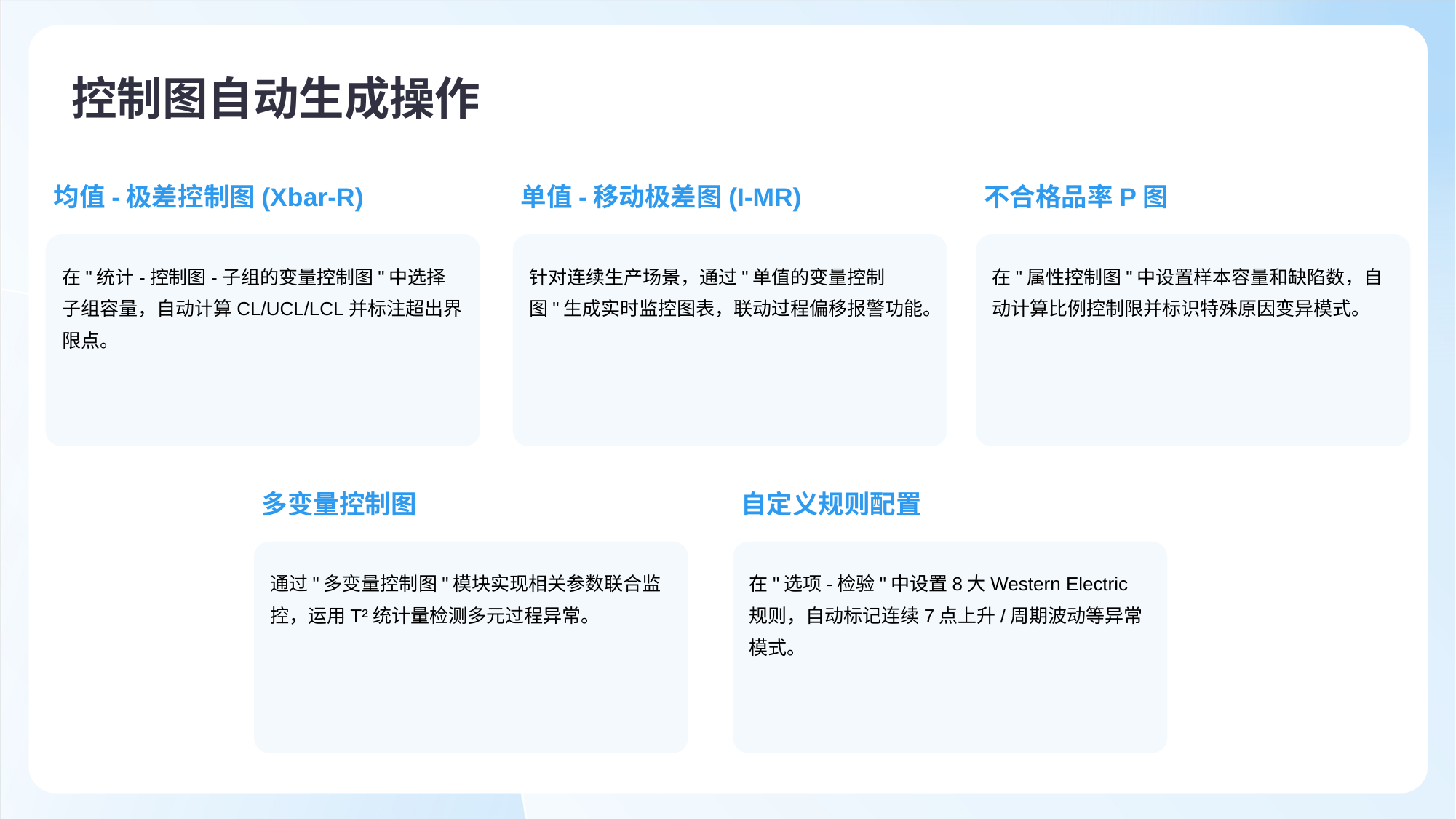

控制图自动生成操作
均值-极差控制图(Xbar-R)
单值-移动极差图(I-MR)
不合格品率P图

在"统计-控制图-子组的变量控制图"中选择子组容量，自动计算CL/UCL/LCL并标注超出界限点。
针对连续生产场景，通过"单值的变量控制图"生成实时监控图表，联动过程偏移报警功能。
在"属性控制图"中设置样本容量和缺陷数，自动计算比例控制限并标识特殊原因变异模式。
多变量控制图
自定义规则配置

通过"多变量控制图"模块实现相关参数联合监控，运用T²统计量检测多元过程异常。
在"选项-检验"中设置8大Western Electric规则，自动标记连续7点上升/周期波动等异常模式。